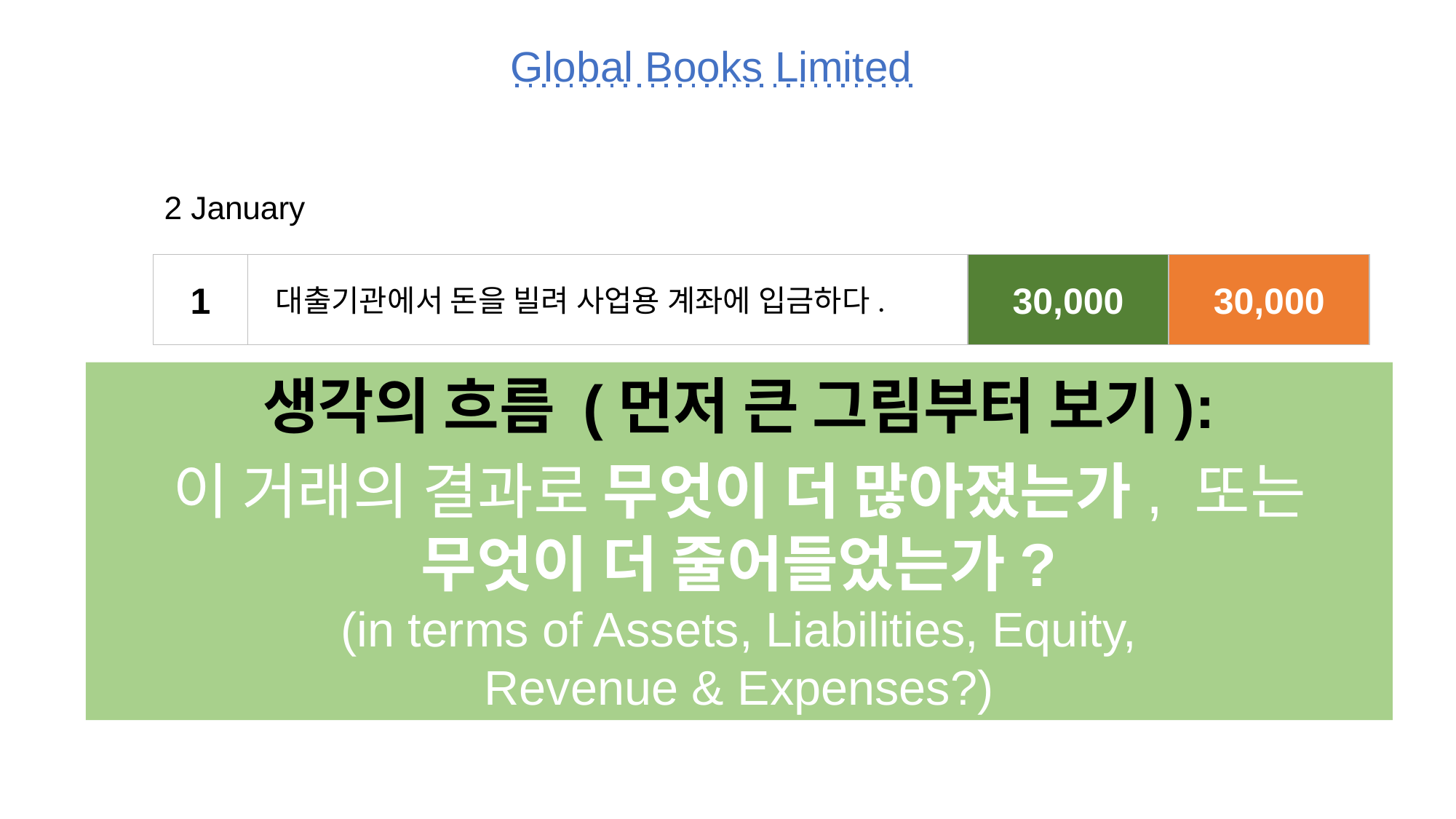

Global Books Limited
2 January
1
Cash
30,000
Bank loan
30,000
대출기관에서 돈을 빌려 사업용 계좌에 입금하다.
30,000
30,000
생각의 흐름 (먼저 큰 그림부터 보기):
이 거래의 결과로 무엇이 더 많아졌는가, 또는
무엇이 더 줄어들었는가?
(in terms of Assets, Liabilities, Equity,
Revenue & Expenses?)